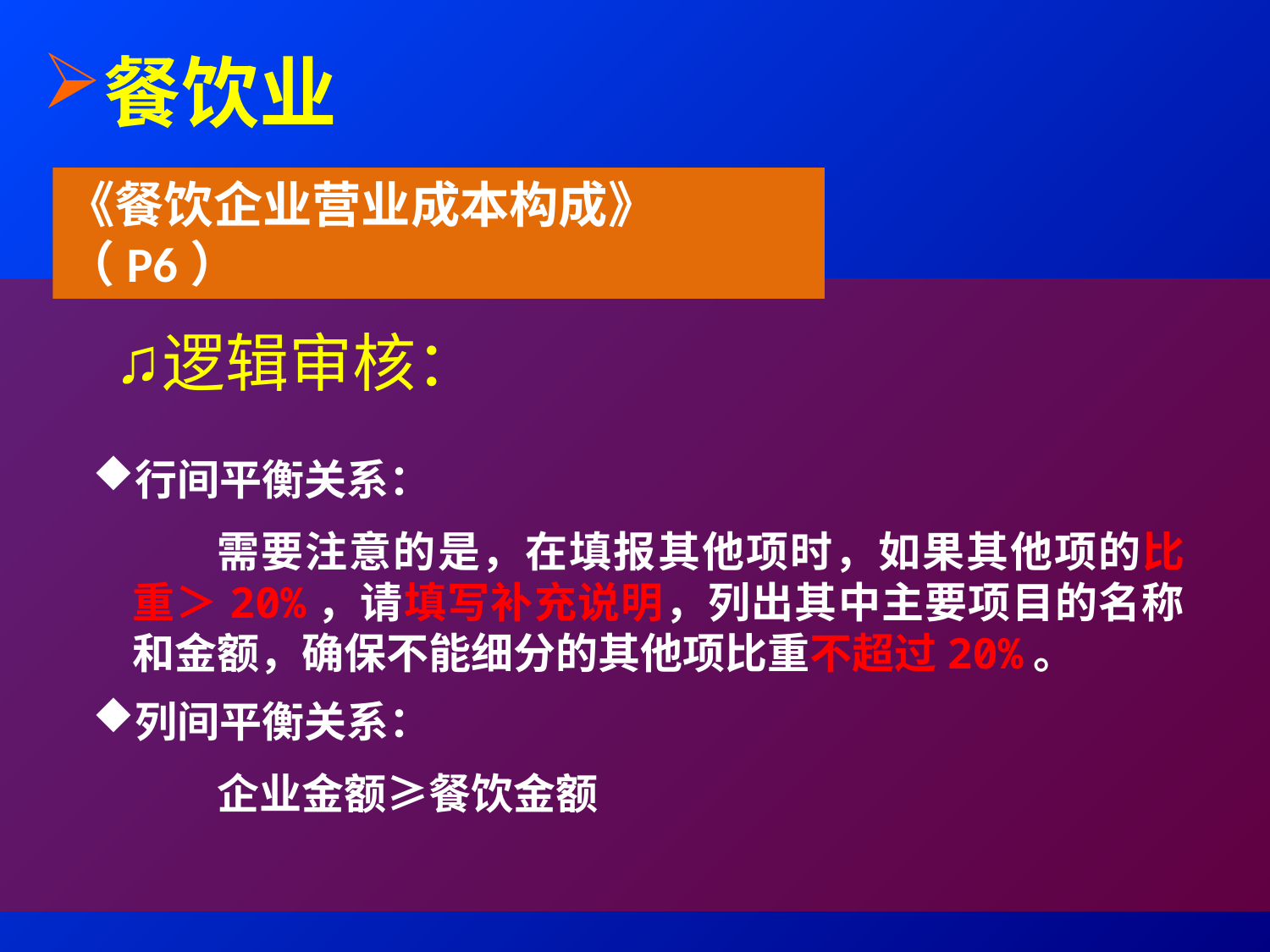

餐饮业
《餐饮企业营业成本构成》（P6）

逻辑审核：
行间平衡关系：
需要注意的是，在填报其他项时，如果其他项的比重＞20%，请填写补充说明，列出其中主要项目的名称和金额，确保不能细分的其他项比重不超过20%。
列间平衡关系：
企业金额≥餐饮金额